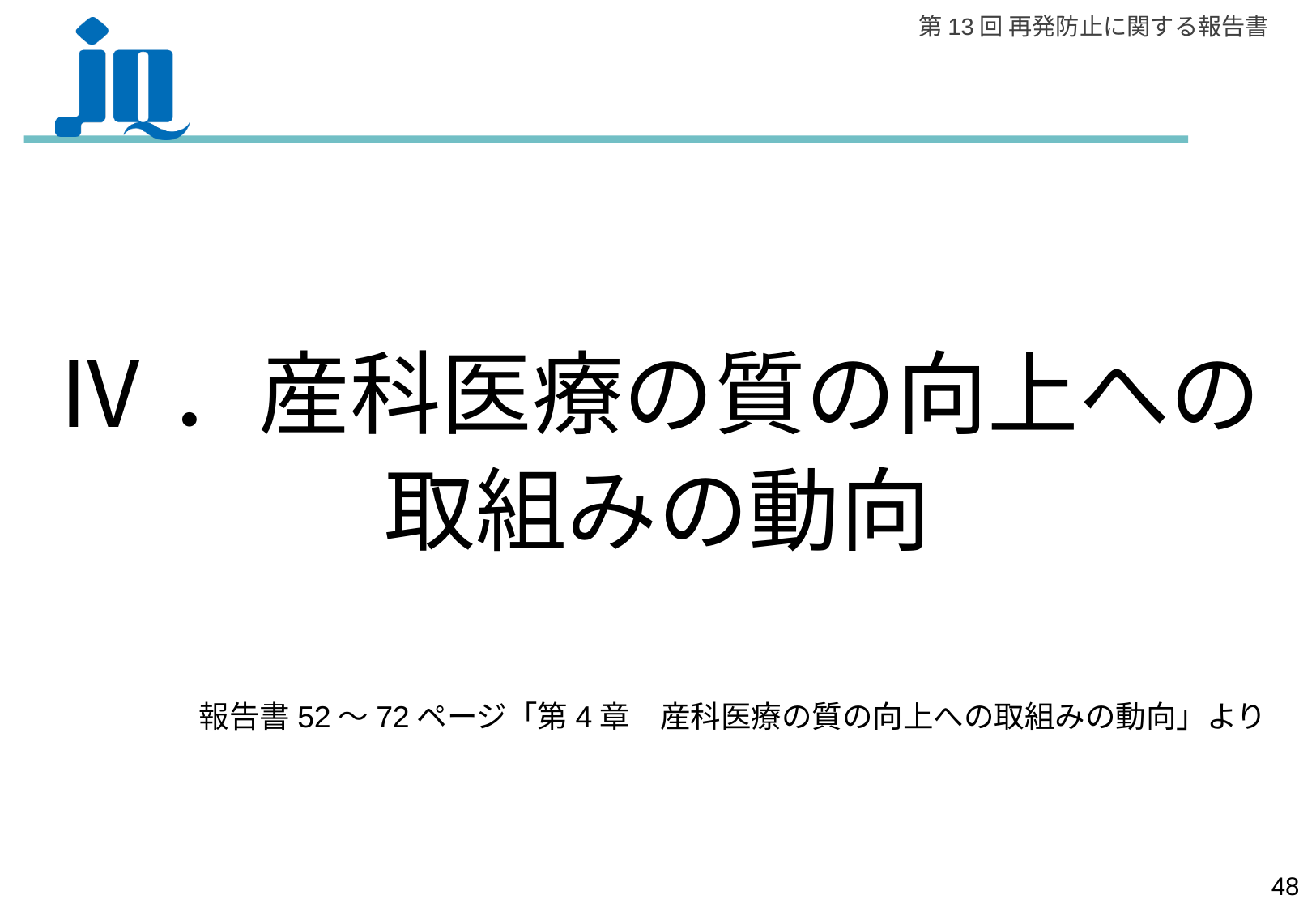

Ⅳ．産科医療の質の向上への
取組みの動向
報告書52～72ページ「第4章　産科医療の質の向上への取組みの動向」より
48